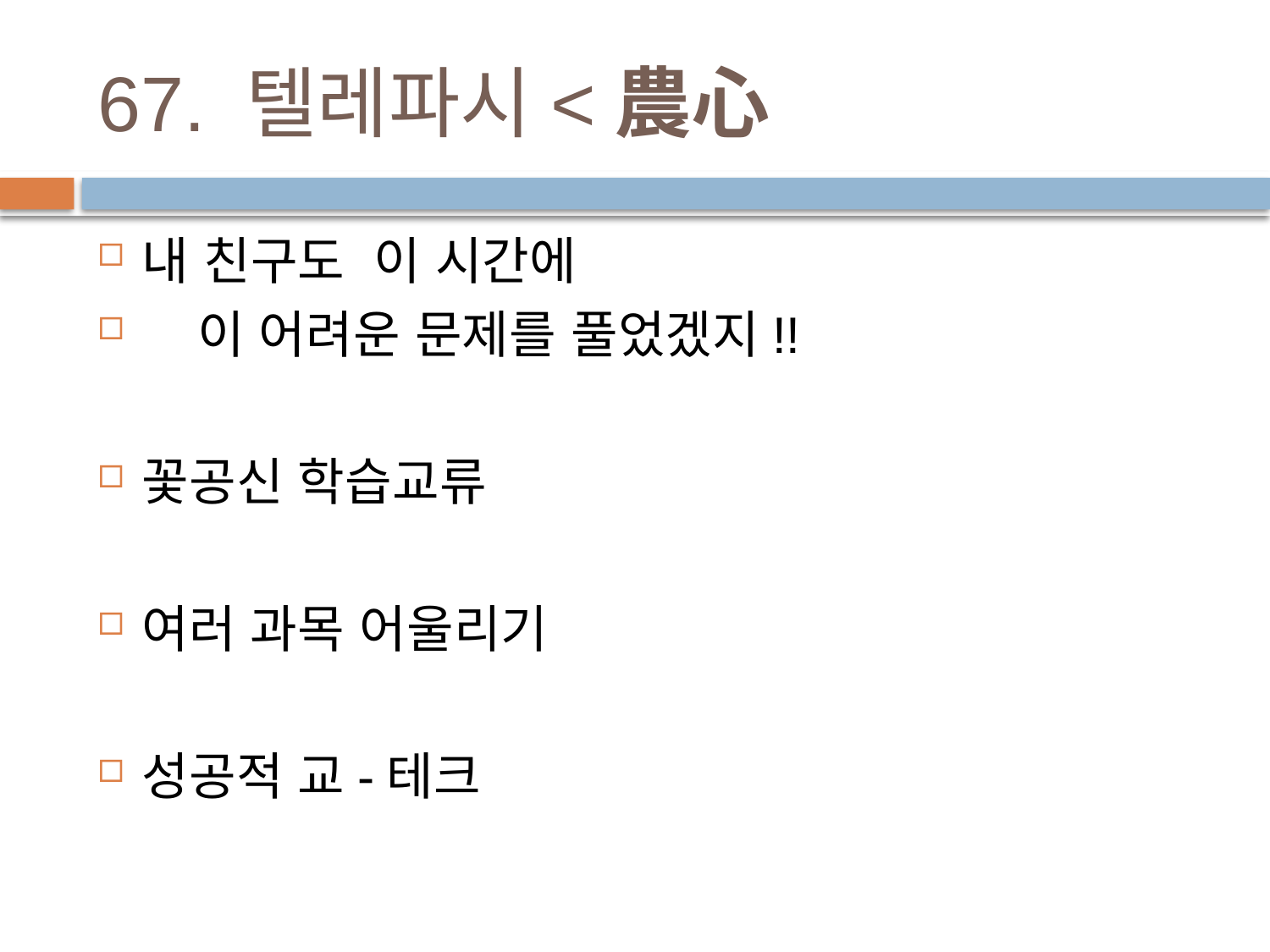

# 67. 텔레파시<農心
내 친구도  이 시간에
   이 어려운 문제를 풀었겠지!!

꽃공신 학습교류

여러 과목 어울리기

성공적 교-테크